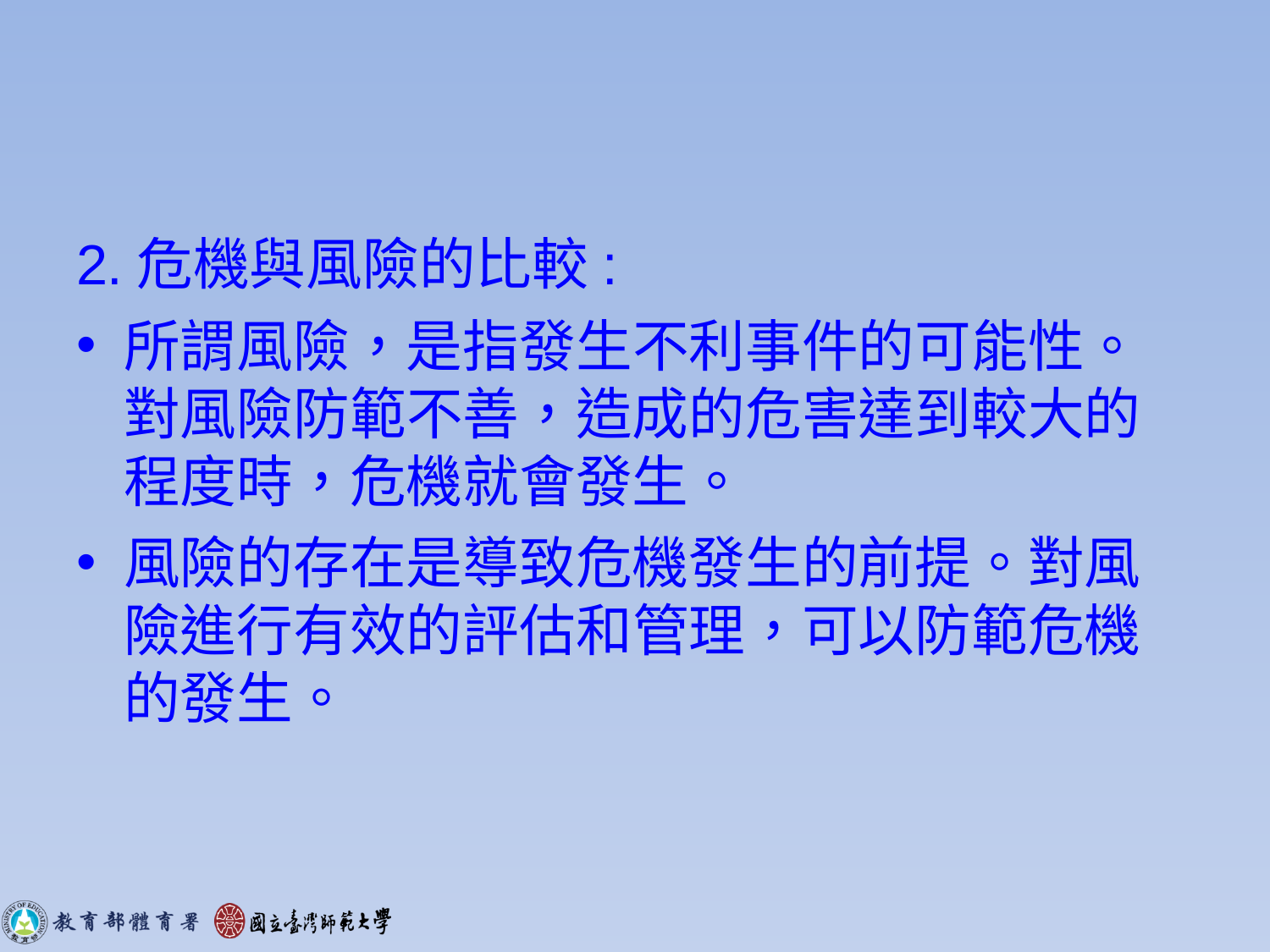

#
2.危機與風險的比較:
所謂風險，是指發生不利事件的可能性。對風險防範不善，造成的危害達到較大的程度時，危機就會發生。
風險的存在是導致危機發生的前提。對風險進行有效的評估和管理，可以防範危機的發生。